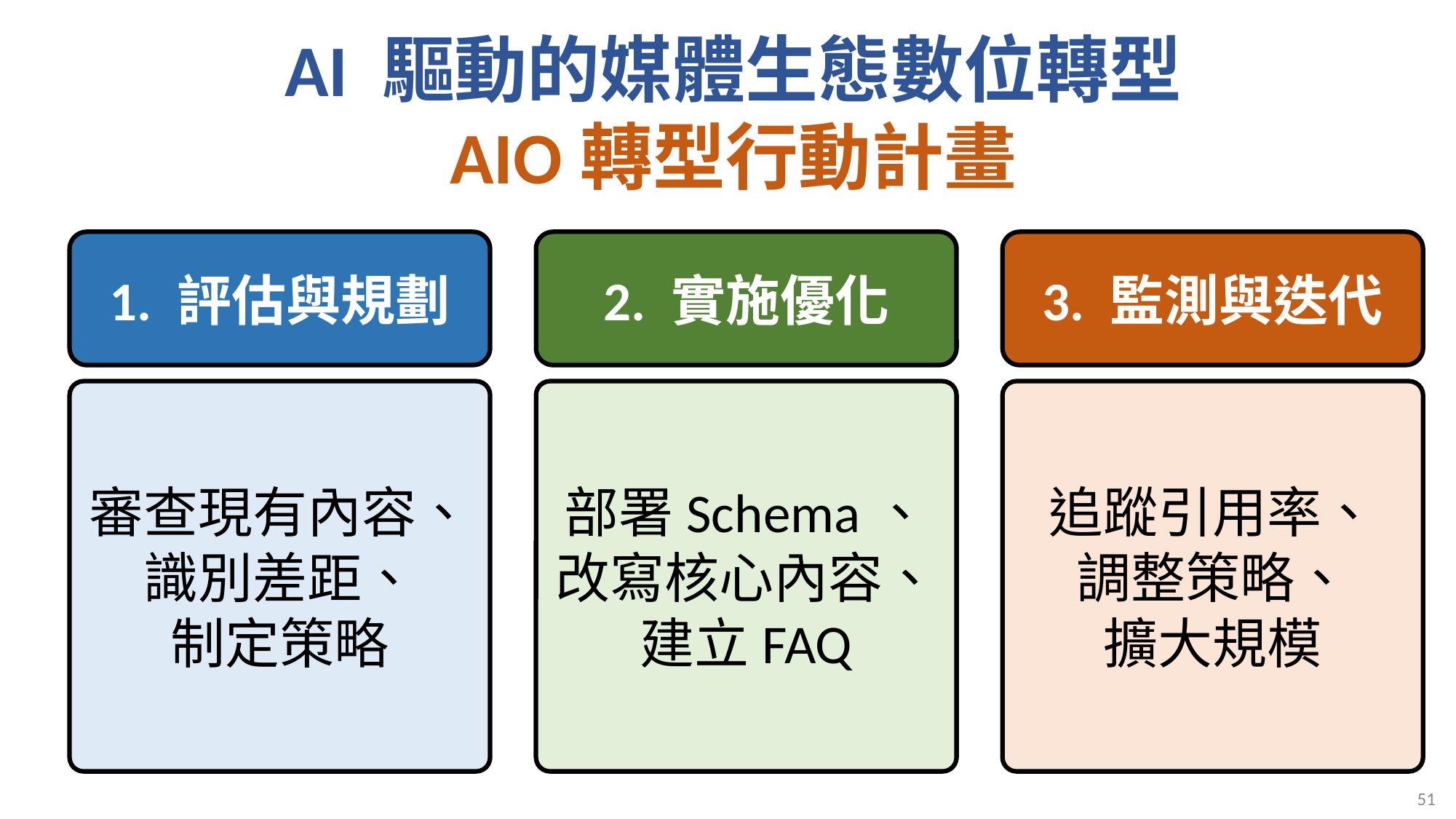

# AI 驅動的媒體生態數位轉型 AIO轉型行動計畫
1. 評估與規劃
2. 實施優化
3. 監測與迭代
審查現有內容、
識別差距、
制定策略
部署Schema、
改寫核心內容、
建立FAQ
追蹤引用率、
調整策略、
擴大規模
51